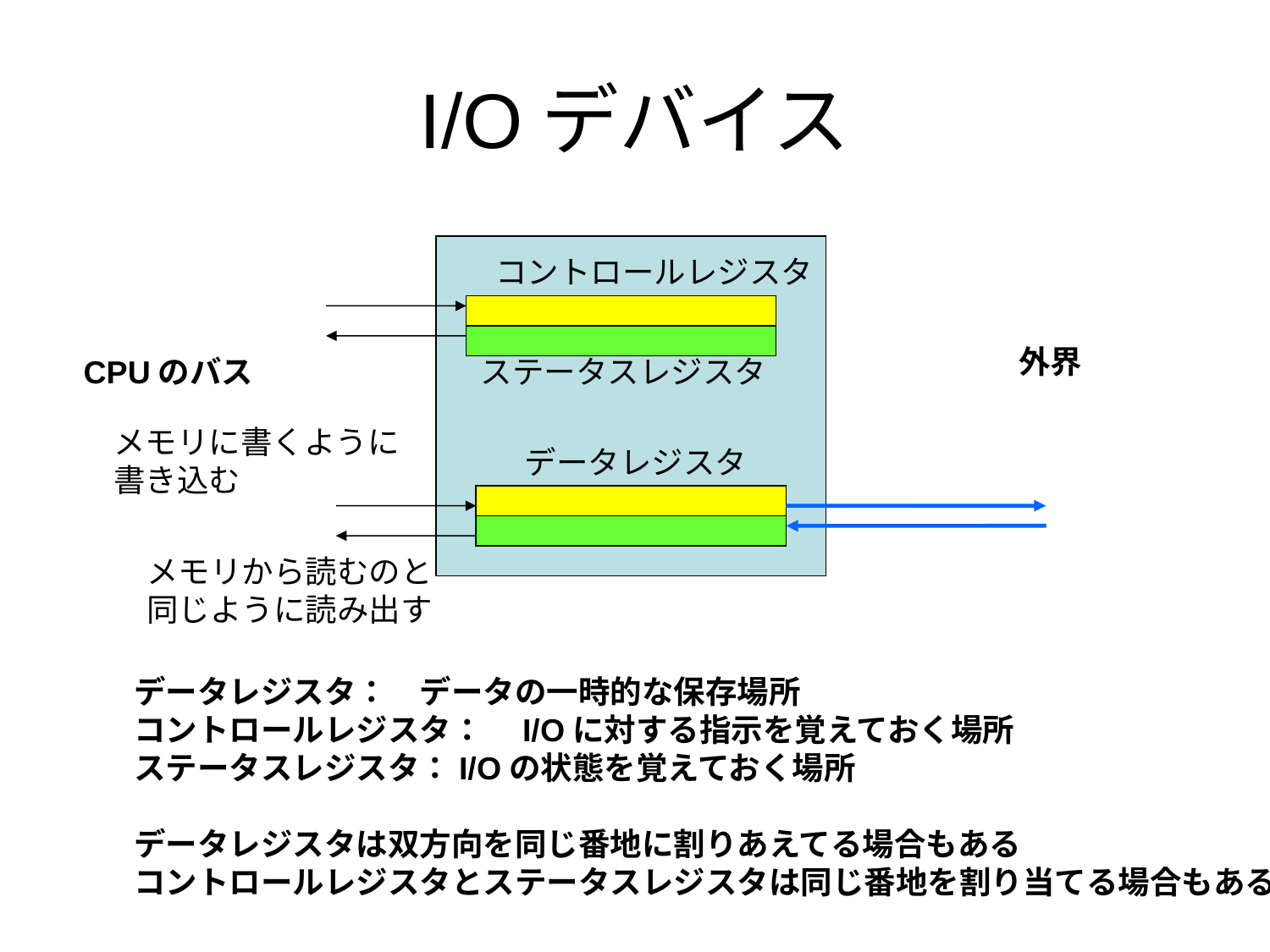

# I/Oデバイス

コントロールレジスタ

外界
CPUのバス
ステータスレジスタ
メモリに書くように
書き込む
データレジスタ

メモリから読むのと
同じように読み出す
データレジスタ：　データの一時的な保存場所
コントロールレジスタ：　I/Oに対する指示を覚えておく場所
ステータスレジスタ：I/Oの状態を覚えておく場所

データレジスタは双方向を同じ番地に割りあえてる場合もある
コントロールレジスタとステータスレジスタは同じ番地を割り当てる場合もある